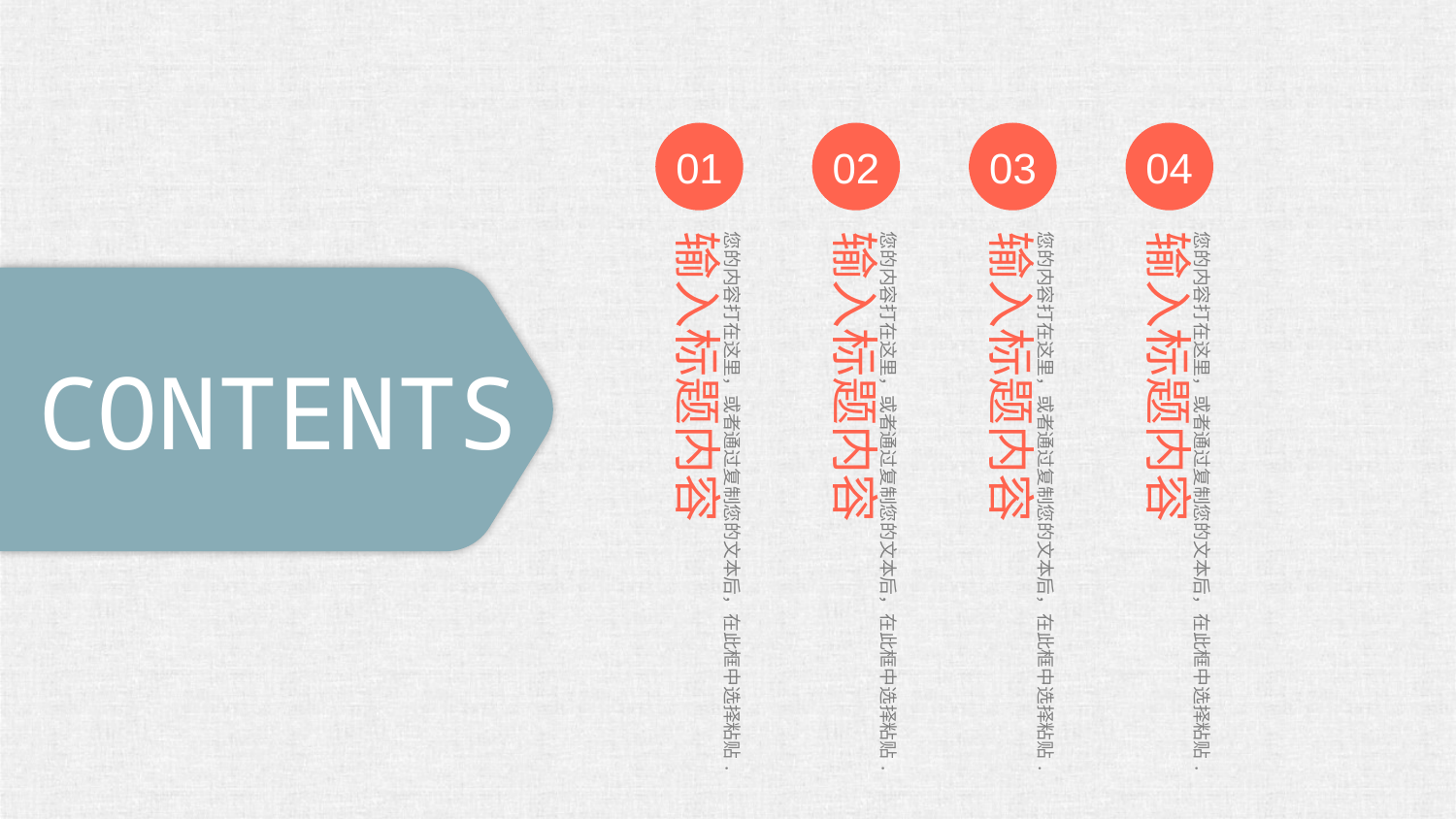

01
02
03
04
输入标题内容
您的内容打在这里，或者通过复制您的文本后，在此框中选择粘贴.

输入标题内容
您的内容打在这里，或者通过复制您的文本后，在此框中选择粘贴.

输入标题内容
您的内容打在这里，或者通过复制您的文本后，在此框中选择粘贴.

输入标题内容
您的内容打在这里，或者通过复制您的文本后，在此框中选择粘贴.

CONTENTS